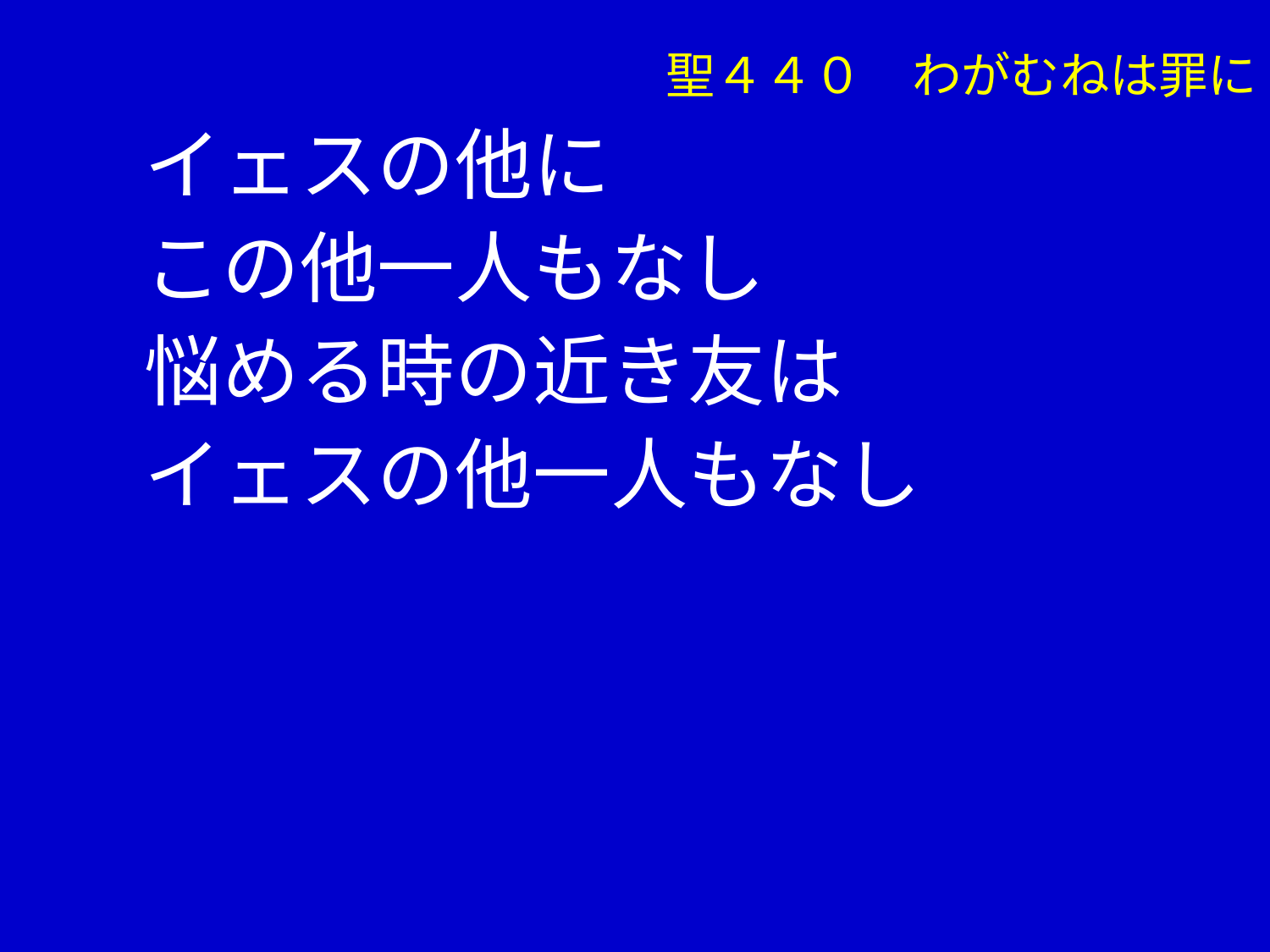

聖４４０　わがむねは罪に
　イェスの他に
　この他一人もなし
　悩める時の近き友は
　イェスの他一人もなし